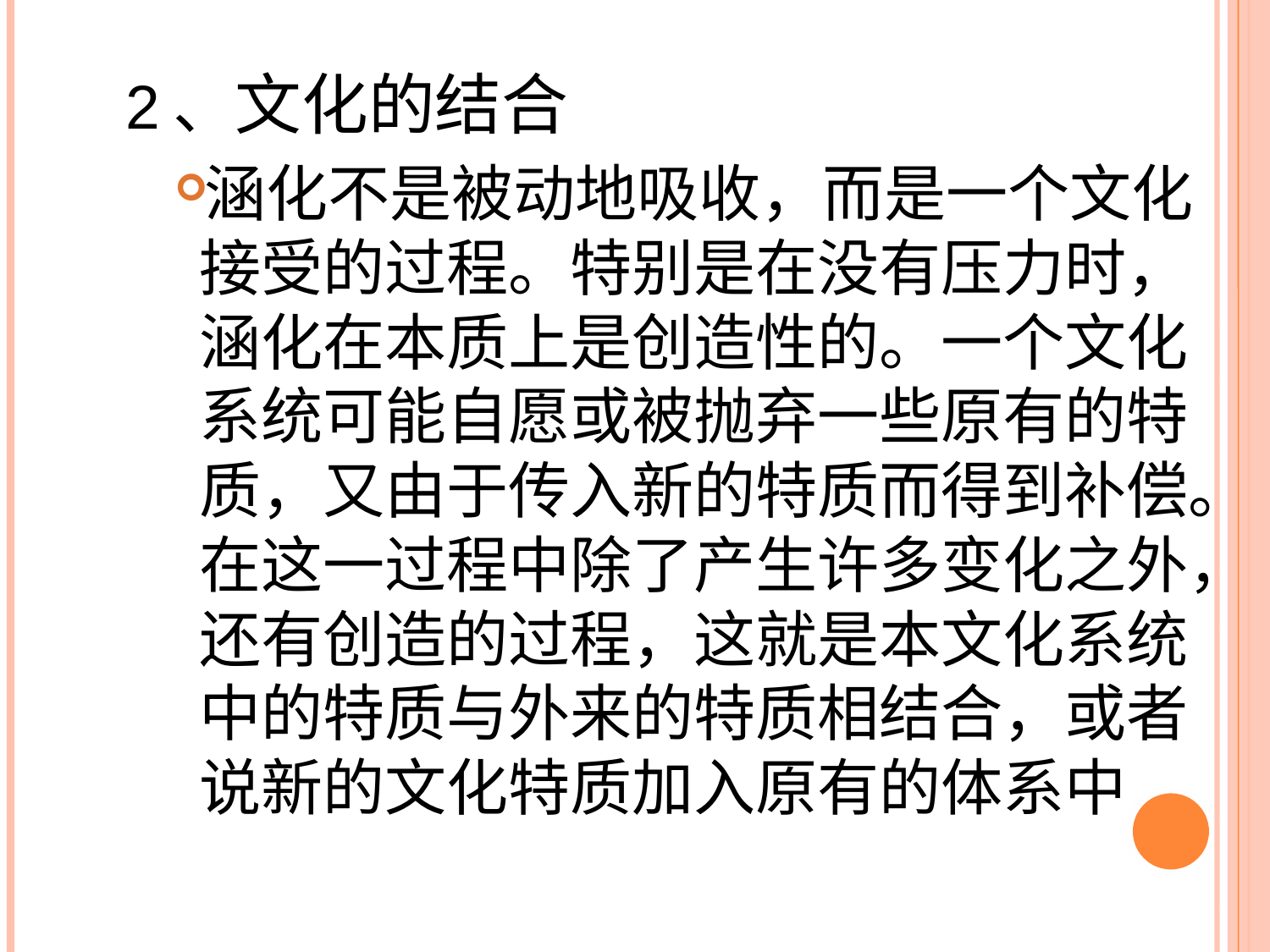

2、文化的结合
涵化不是被动地吸收，而是一个文化接受的过程。特别是在没有压力时，涵化在本质上是创造性的。一个文化系统可能自愿或被抛弃一些原有的特质，又由于传入新的特质而得到补偿。在这一过程中除了产生许多变化之外，还有创造的过程，这就是本文化系统中的特质与外来的特质相结合，或者说新的文化特质加入原有的体系中